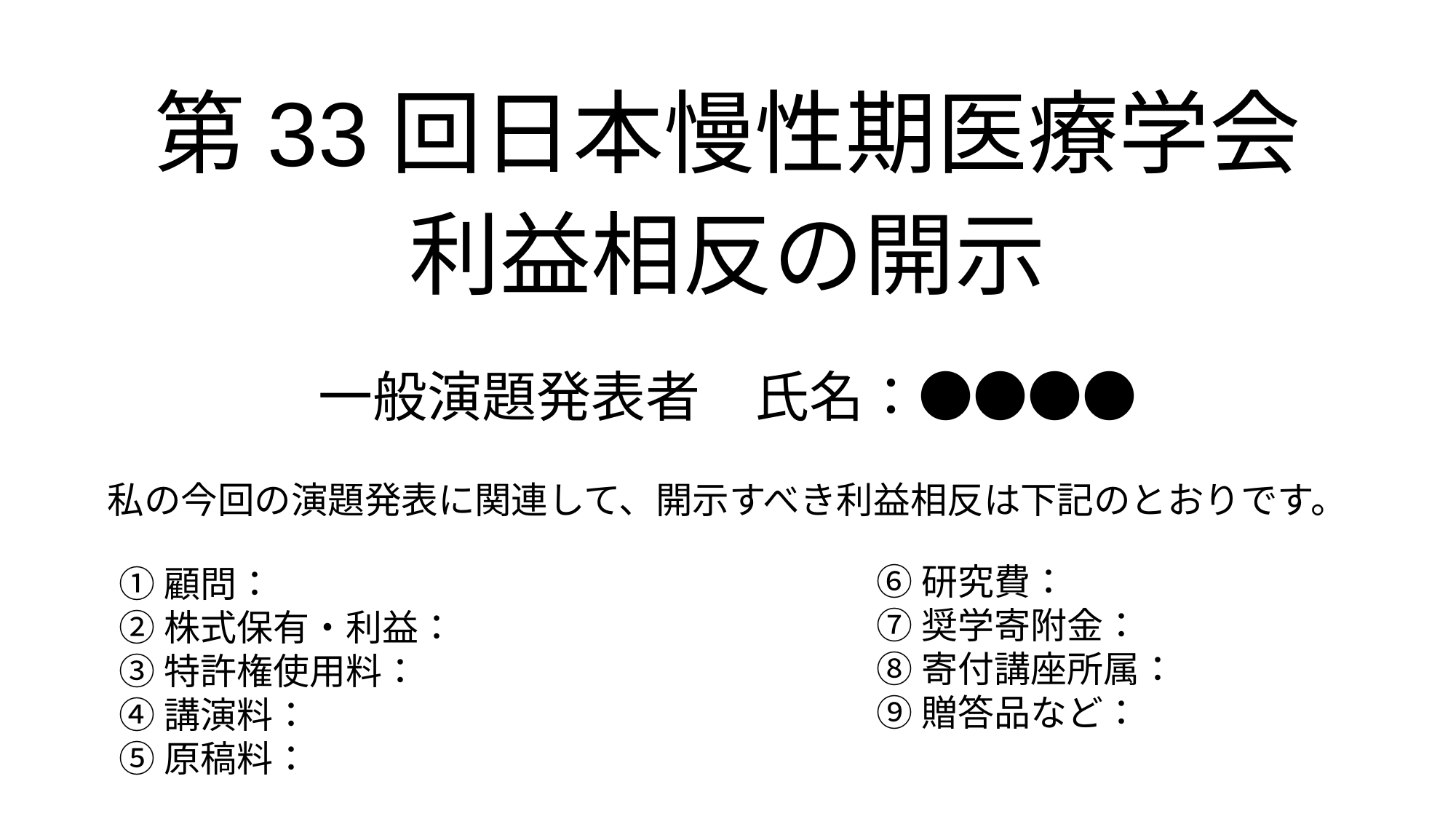

# 第33回日本慢性期医療学会 利益相反の開示 一般演題発表者　氏名：●●●●
私の今回の演題発表に関連して、開示すべき利益相反は下記のとおりです。
⑥研究費：
⑦奨学寄附金：
⑧寄付講座所属：
⑨贈答品など：
➀顧問：
②株式保有・利益：
③特許権使用料：
④講演料：
⑤原稿料：